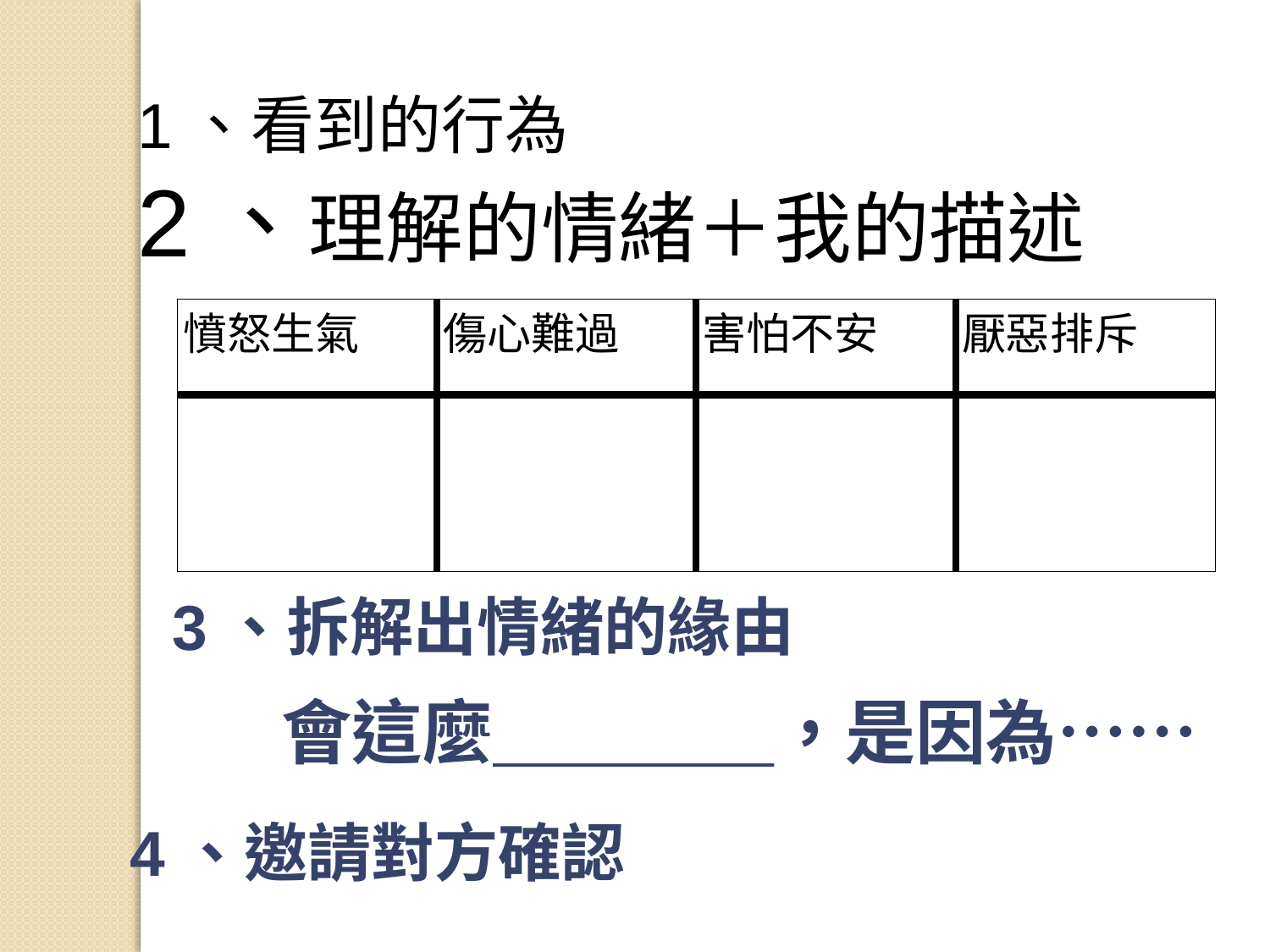

1、看到的行為
2、理解的情緒＋我的描述

| 憤怒生氣 | 傷心難過 | 害怕不安 | 厭惡排斥 |
| --- | --- | --- | --- |
|  |  |  |  |
3、拆解出情緒的緣由
    會這麼＿＿＿＿，是因為……
4、邀請對方確認